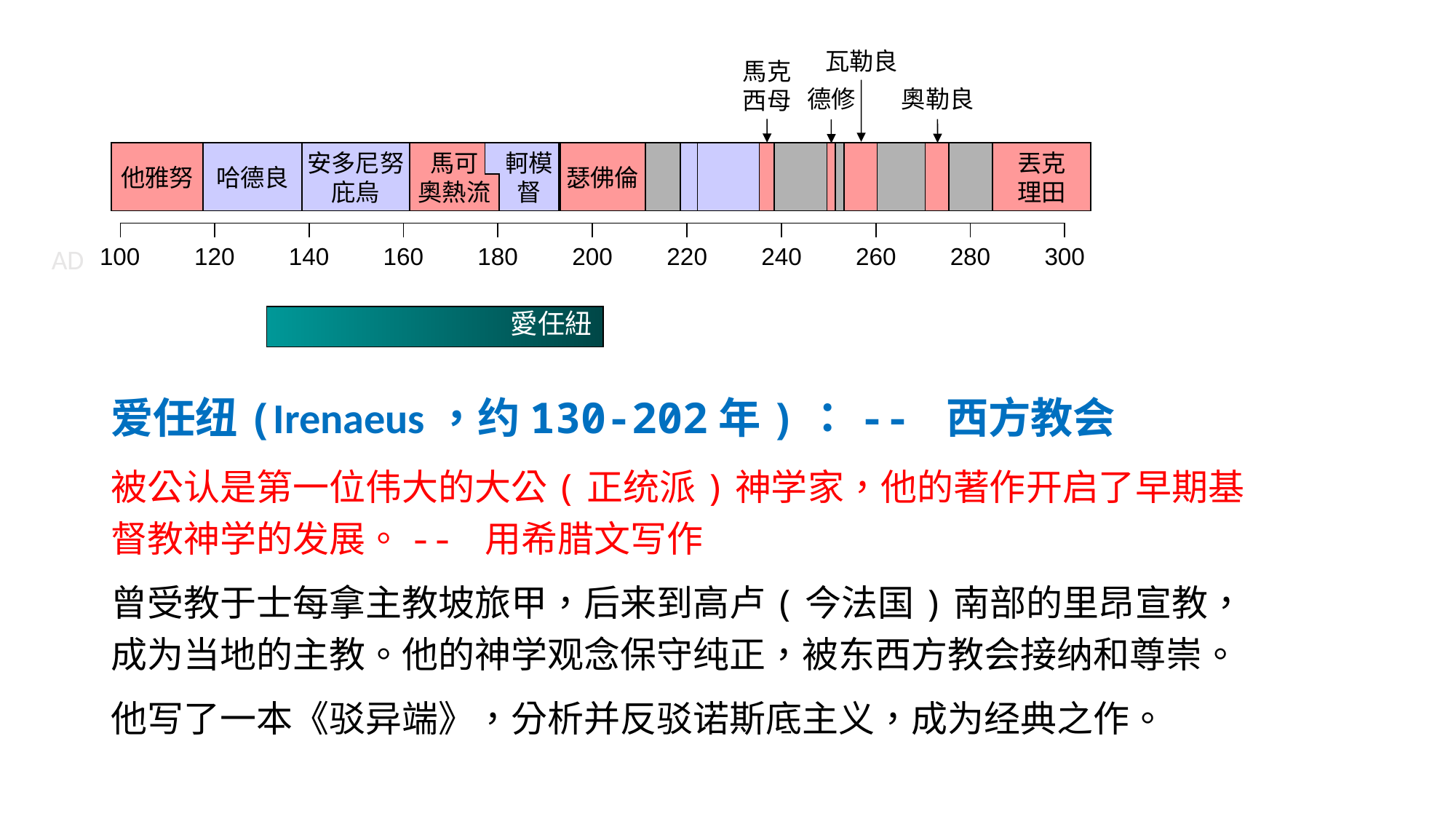

瓦勒良
馬克
西母
奧勒良
德修

他雅努
哈德良
安多尼努
庇烏
馬可
奧熱流
軻模
督

瑟佛倫

丟克
理田

|  |  |  |  |  |  |  |  |  |  |
| --- | --- | --- | --- | --- | --- | --- | --- | --- | --- |
AD
| 100 | 120 | 140 | 160 | 180 | 200 | 220 | 240 | 260 | 280 | 300 |
| --- | --- | --- | --- | --- | --- | --- | --- | --- | --- | --- |
愛任紐
爱任纽(Irenaeus，约130-202年)：-- 西方教会
被公认是第一位伟大的大公(正统派)神学家，他的著作开启了早期基督教神学的发展。-- 用希腊文写作
曾受教于士每拿主教坡旅甲，后来到高卢(今法国)南部的里昂宣教，成为当地的主教。他的神学观念保守纯正，被东西方教会接纳和尊崇。
他写了一本《驳异端》，分析并反驳诺斯底主义，成为经典之作。